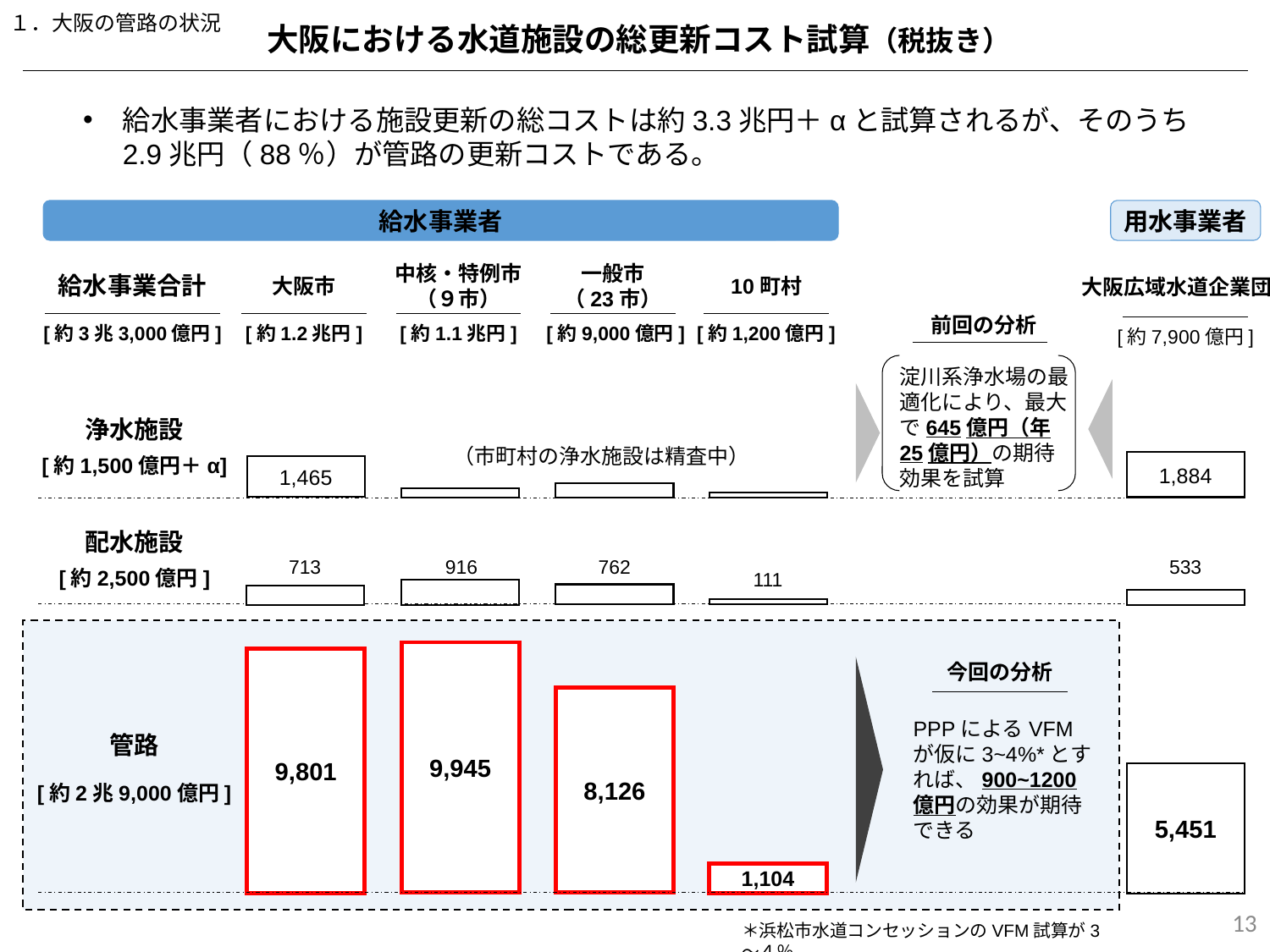

１．大阪の管路の状況
大阪における水道施設の総更新コスト試算（税抜き）
給水事業者における施設更新の総コストは約3.3兆円＋αと試算されるが、そのうち2.9兆円（88％）が管路の更新コストである。
給水事業者
用水事業者
中核・特例市
（９市）
一般市
（23市）
給水事業合計
大阪市
10町村
大阪広域水道企業団
前回の分析
[約3兆3,000億円]
[約1.2兆円]
[約1.1兆円]
[約9,000億円]
[約1,200億円]
[約7,900億円]

淀川系浄水場の最適化により、最大で645億円（年25億円）の期待効果を試算
浄水施設

[約1,500億円＋α]

（市町村の浄水施設は精査中）
1,884
1,465

配水施設

[約2,500億円]
713
533
916
762
111

9,945
9,801
今回の分析
8,126
PPPによるVFMが仮に3~4%*とすれば、900~1200億円の効果が期待できる
管路

[約2兆9,000億円]

5,451
1,104
13
＊浜松市水道コンセッションのVFM試算が3～４％